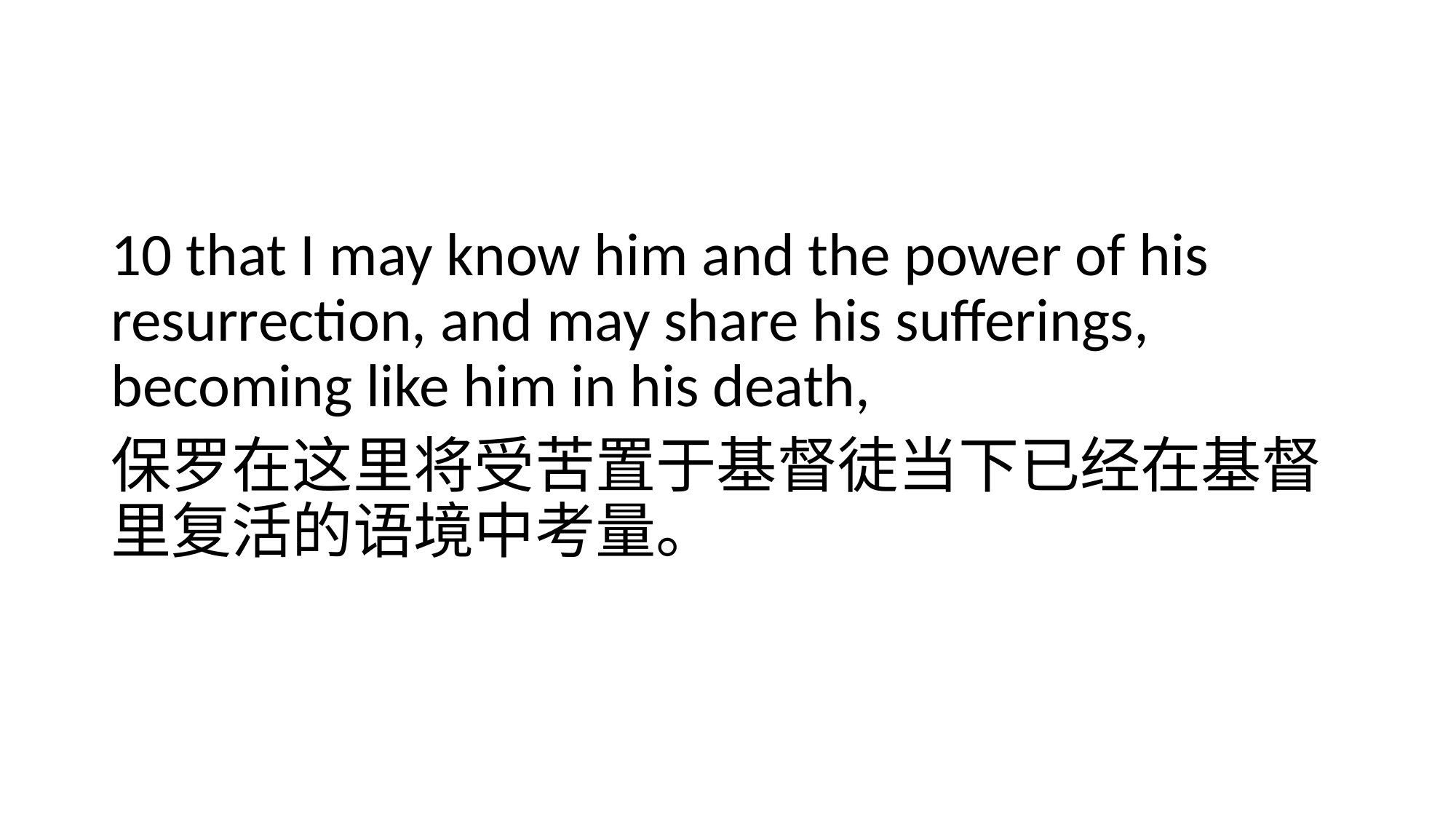

#
10 that I may know him and the power of his resurrection, and may share his sufferings, becoming like him in his death,
保罗在这里将受苦置于基督徒当下已经在基督里复活的语境中考量。